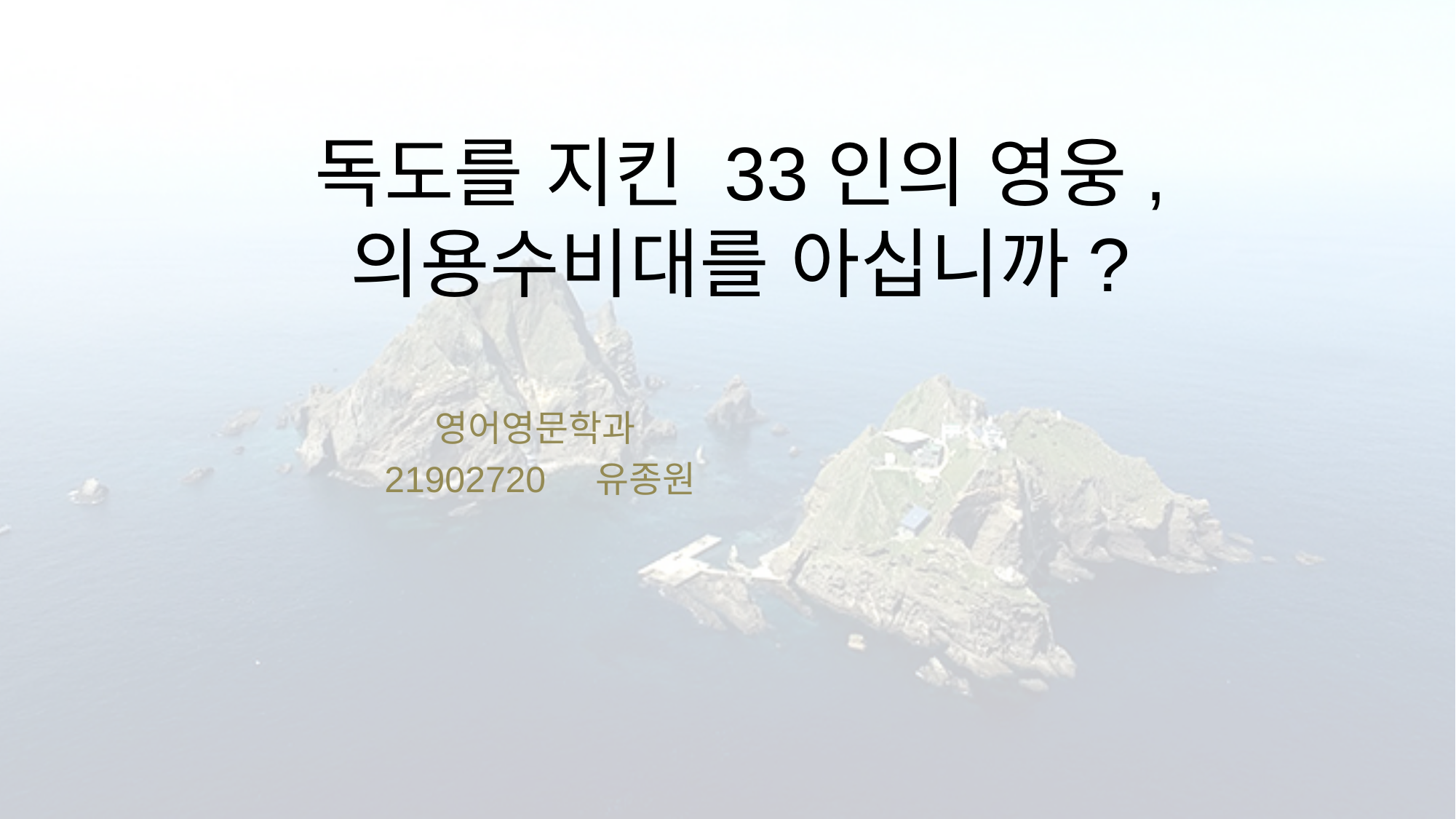

# 독도를 지킨 33인의 영웅, 의용수비대를 아십니까?
영어영문학과
21902720    유종원